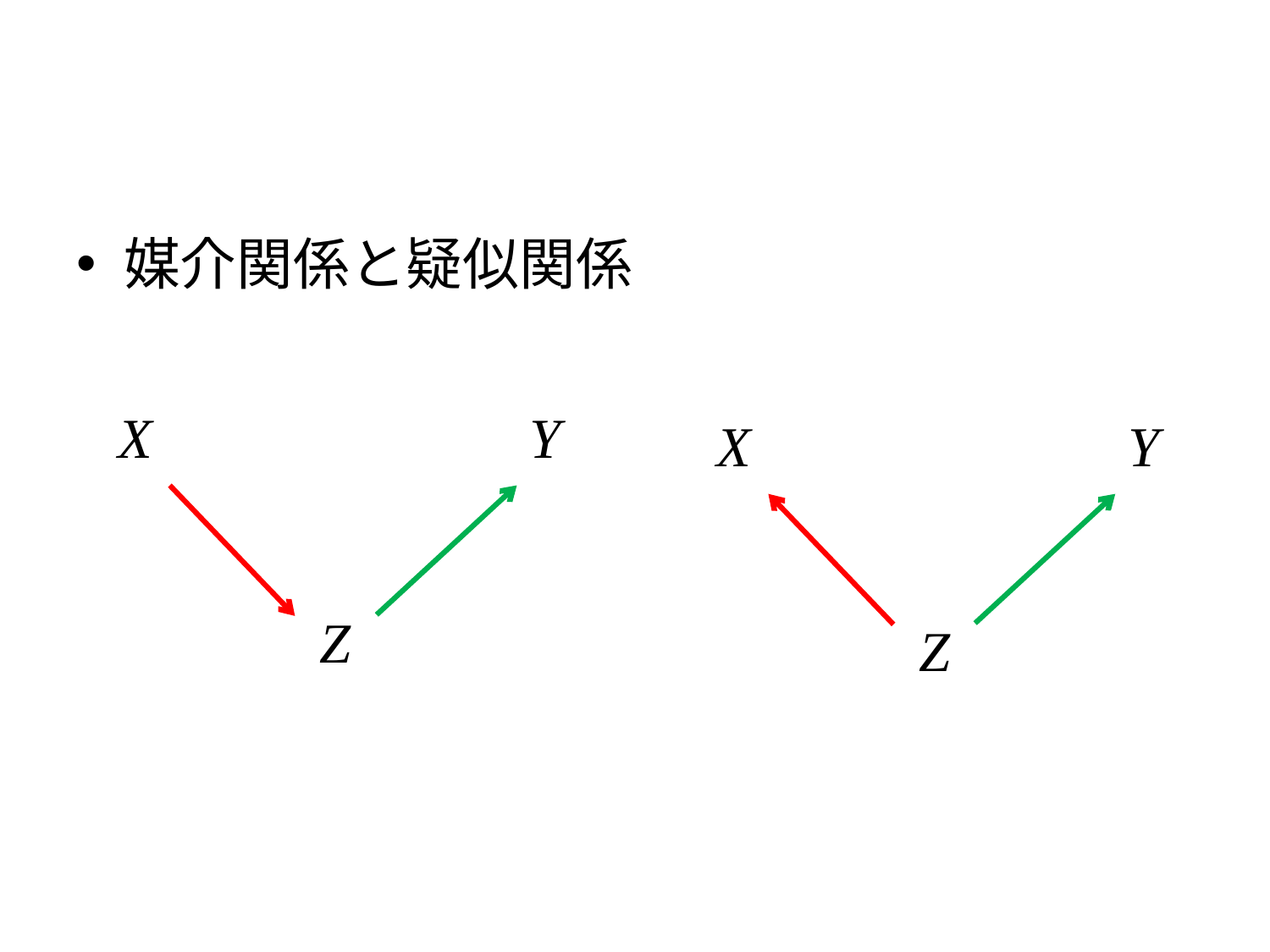

#
媒介関係と疑似関係
Y
X
Y
X
Z
Z